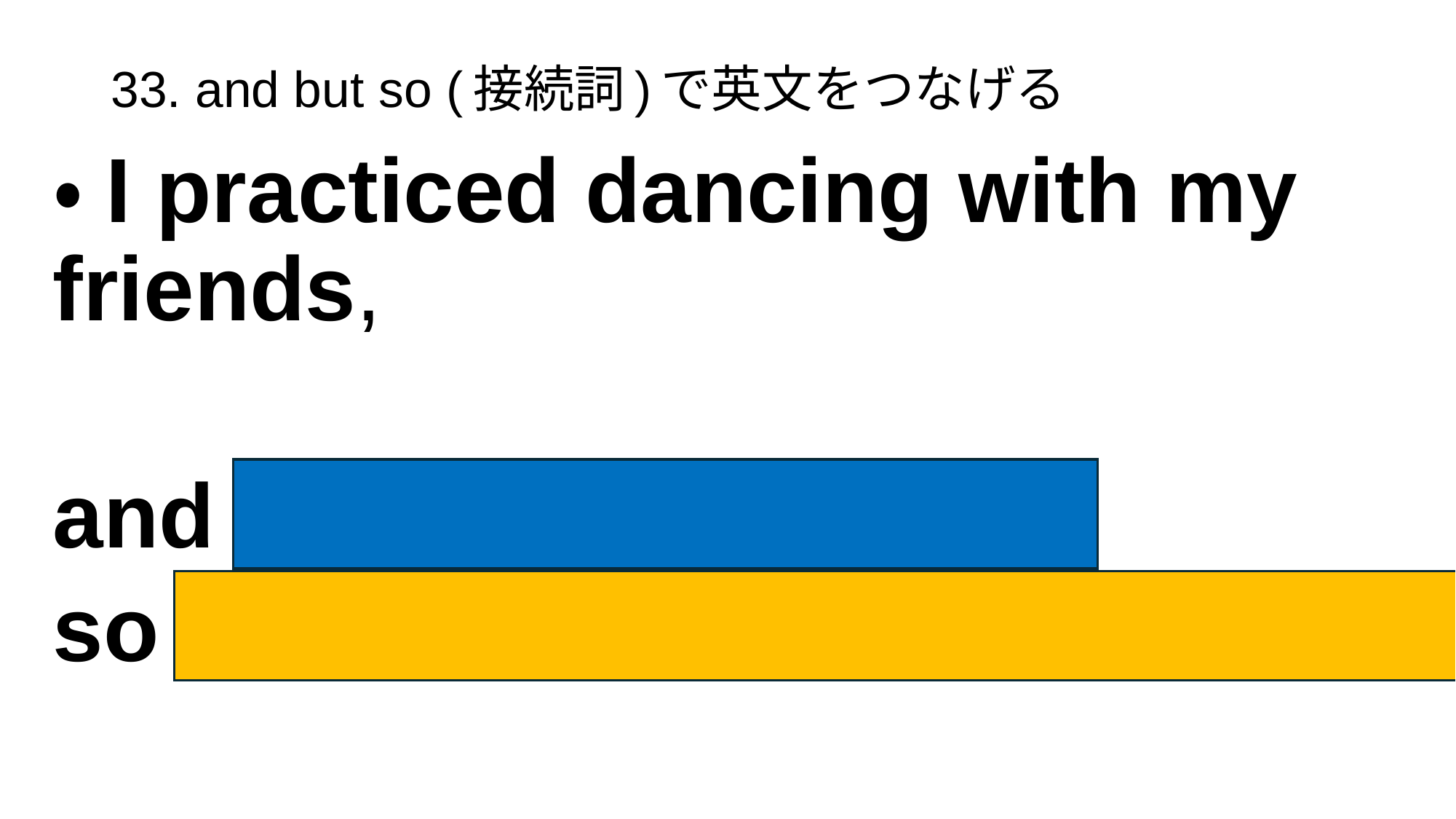

# 33. and but so (接続詞)で英文をつなげる
・I practiced dancing with my friends,

and we are a good team,
so we *will do our best next week.